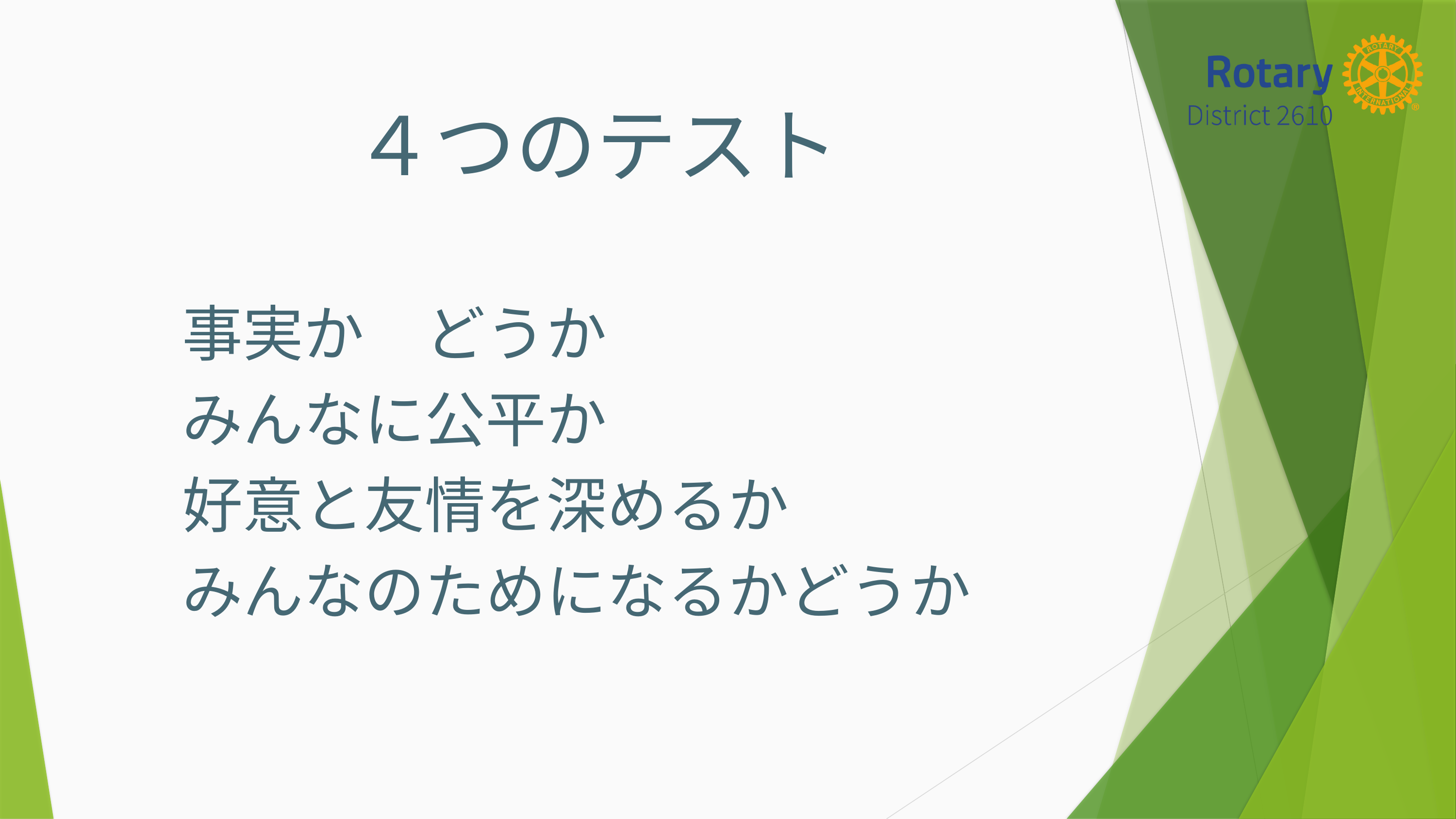

４つのテスト
事実か　どうか
みんなに公平か
好意と友情を深めるか
みんなのためになるかどうか